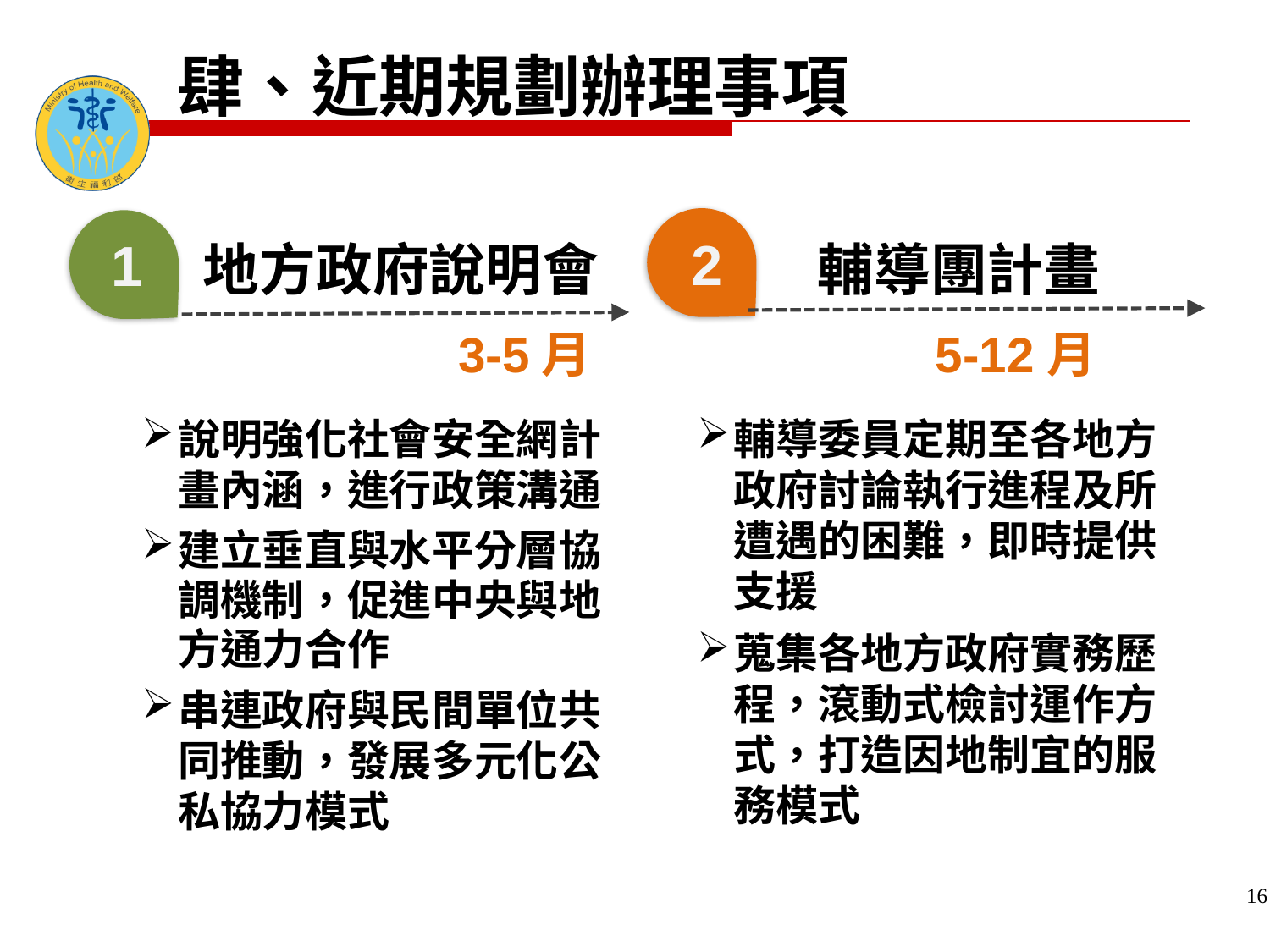

肆、近期規劃辦理事項

2

1
地方政府說明會
輔導團計畫
3-5月
5-12月
說明強化社會安全網計畫內涵，進行政策溝通
建立垂直與水平分層協調機制，促進中央與地方通力合作
串連政府與民間單位共同推動，發展多元化公私協力模式
輔導委員定期至各地方政府討論執行進程及所遭遇的困難，即時提供支援
蒐集各地方政府實務歷程，滾動式檢討運作方式，打造因地制宜的服務模式
16